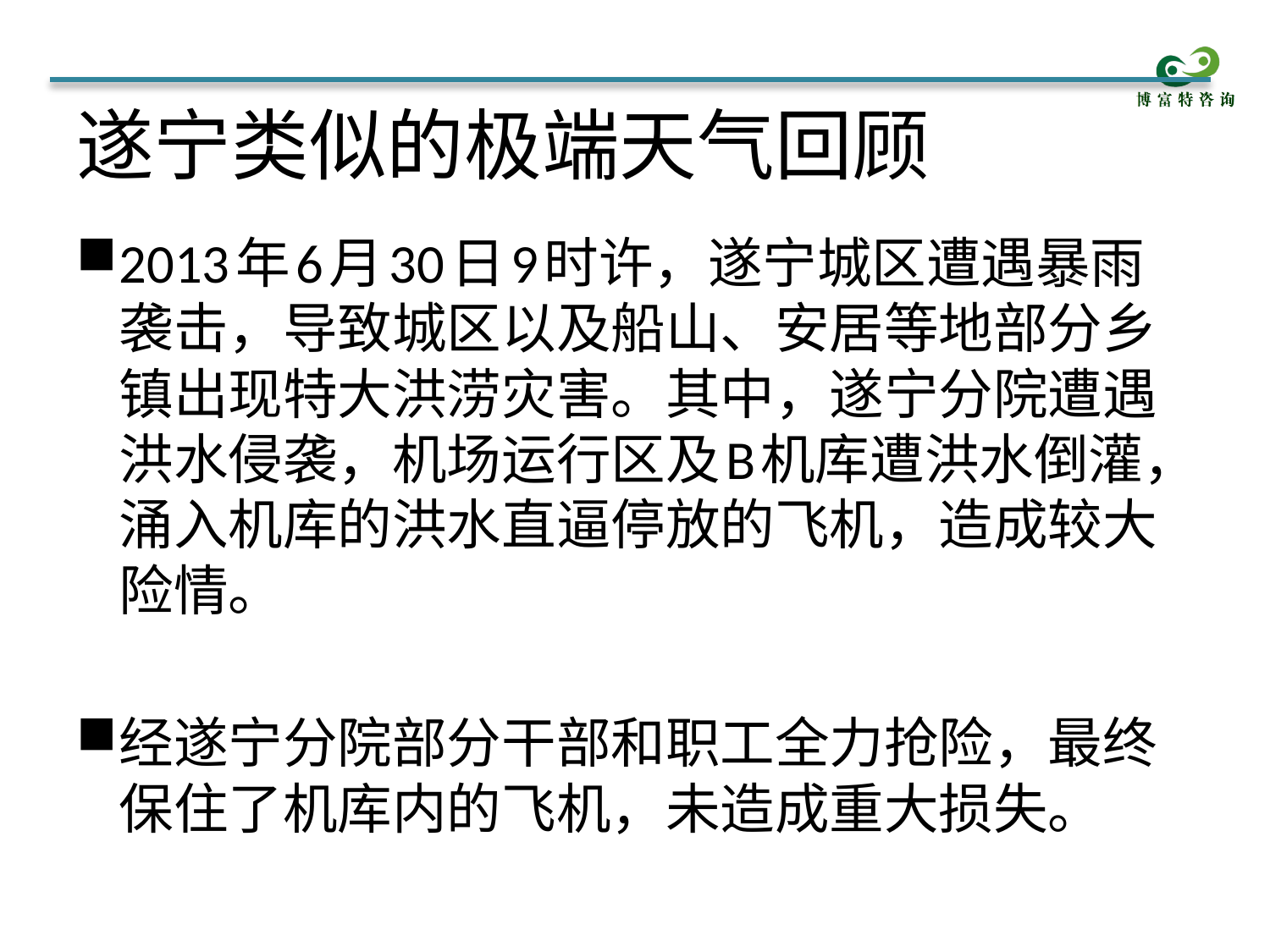

# 遂宁类似的极端天气回顾
2013年6月30日9时许，遂宁城区遭遇暴雨袭击，导致城区以及船山、安居等地部分乡镇出现特大洪涝灾害。其中，遂宁分院遭遇洪水侵袭，机场运行区及B机库遭洪水倒灌，涌入机库的洪水直逼停放的飞机，造成较大险情。

经遂宁分院部分干部和职工全力抢险，最终保住了机库内的飞机，未造成重大损失。